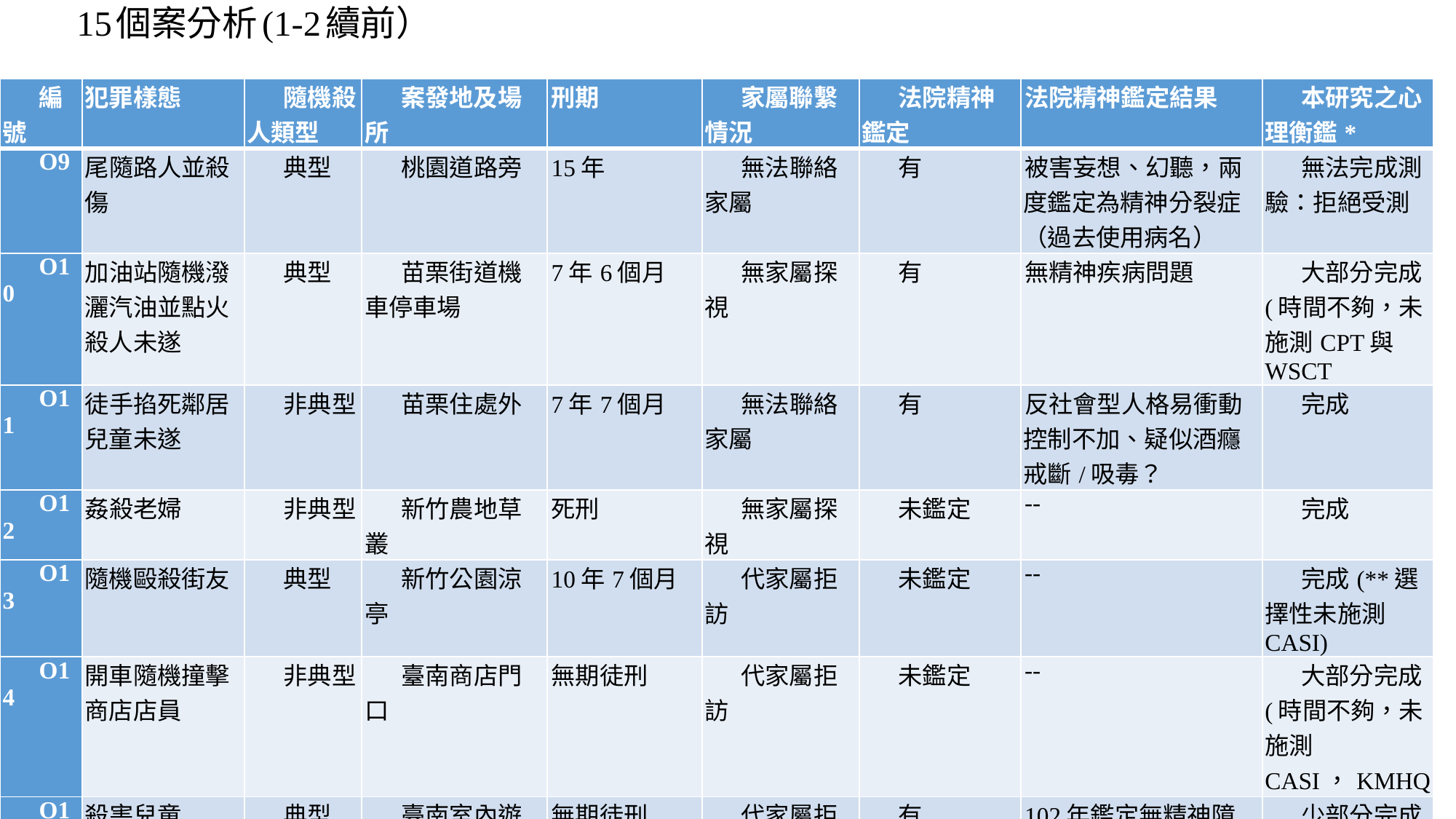

# 15個案分析(1-2續前）
| 編號 | 犯罪樣態 | 隨機殺人類型 | 案發地及場所 | 刑期 | 家屬聯繫情況 | 法院精神鑑定 | 法院精神鑑定結果 | 本研究之心理衡鑑\* |
| --- | --- | --- | --- | --- | --- | --- | --- | --- |
| O9 | 尾隨路人並殺傷 | 典型 | 桃園道路旁 | 15年 | 無法聯絡家屬 | 有 | 被害妄想、幻聽，兩度鑑定為精神分裂症（過去使用病名） | 無法完成測驗：拒絕受測 |
| O10 | 加油站隨機潑灑汽油並點火殺人未遂 | 典型 | 苗栗街道機車停車場 | 7年6個月 | 無家屬探視 | 有 | 無精神疾病問題 | 大部分完成(時間不夠，未施測CPT與WSCT |
| O11 | 徒手掐死鄰居兒童未遂 | 非典型 | 苗栗住處外 | 7年7個月 | 無法聯絡家屬 | 有 | 反社會型人格易衝動控制不加、疑似酒癮戒斷/吸毒？ | 完成 |
| O12 | 姦殺老婦 | 非典型 | 新竹農地草叢 | 死刑 | 無家屬探視 | 未鑑定 | -- | 完成 |
| O13 | 隨機毆殺街友 | 典型 | 新竹公園涼亭 | 10年7個月 | 代家屬拒訪 | 未鑑定 | -- | 完成(\*\*選擇性未施測CASI) |
| O14 | 開車隨機撞擊商店店員 | 非典型 | 臺南商店門口 | 無期徒刑 | 代家屬拒訪 | 未鑑定 | -- | 大部分完成(時間不夠，未施測CASI，KMHQ |
| O15 | 殺害兒童 | 典型 | 臺南室內遊樂場 | 無期徒刑 | 代家屬拒訪 | 有 | 102年鑑定無精神障礙及憂鬱症；103年鑑定符合分裂性人格疾患、部分邊緣性人格疾患，犯罪時可能有重度憂鬱症；104年鑑定認為無思覺失調症、甚至可能詐病 | 少部分完成(時間不夠，未施測CASI、WAIS、CPT、BG、WSCT、KMHQ，僅完成AQ與EQ |